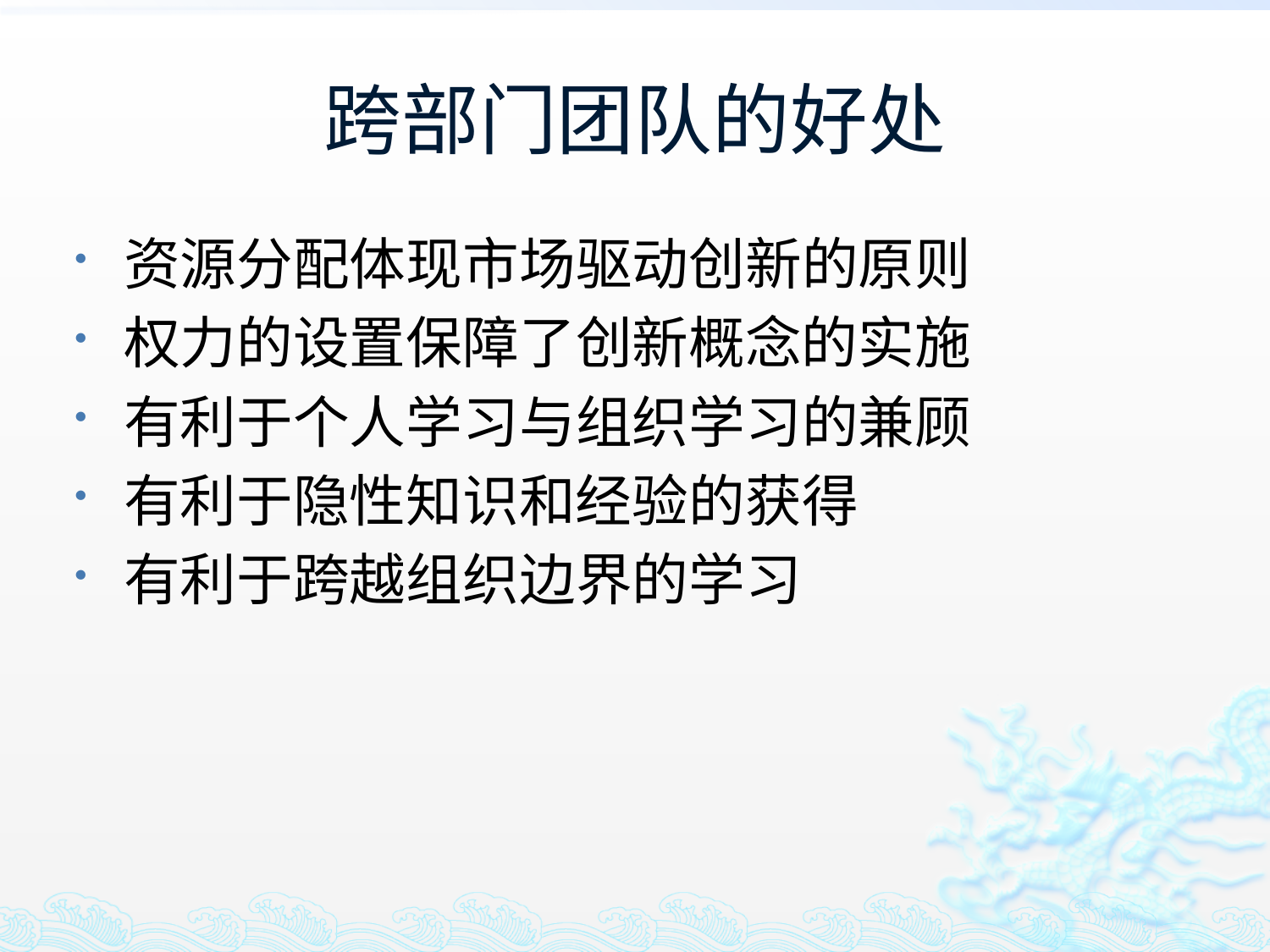

# 跨部门团队的好处
资源分配体现市场驱动创新的原则
权力的设置保障了创新概念的实施
有利于个人学习与组织学习的兼顾
有利于隐性知识和经验的获得
有利于跨越组织边界的学习